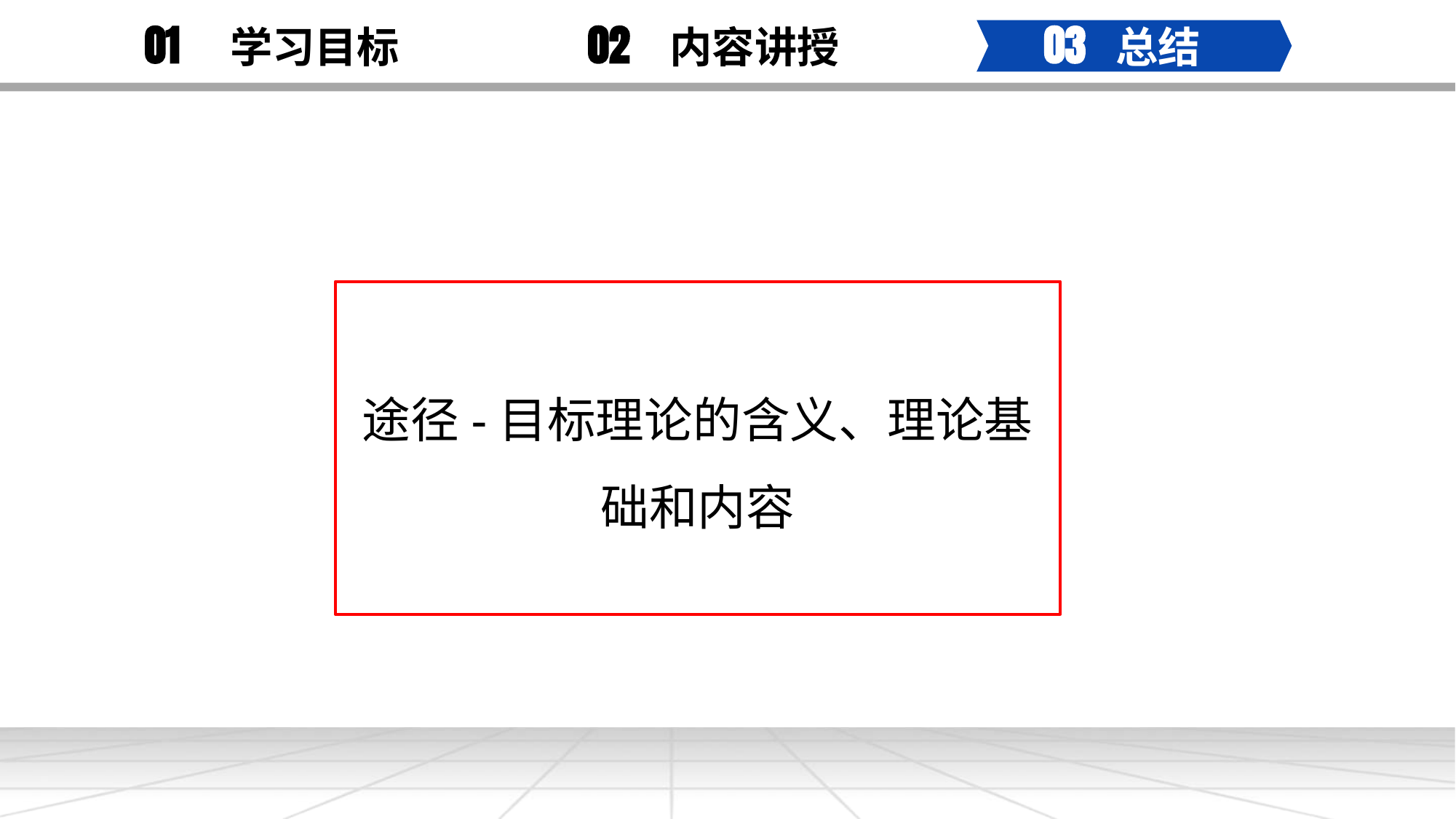

02   内容讲授
03  总结
01    学习目标

途径-目标理论的含义、理论基础和内容